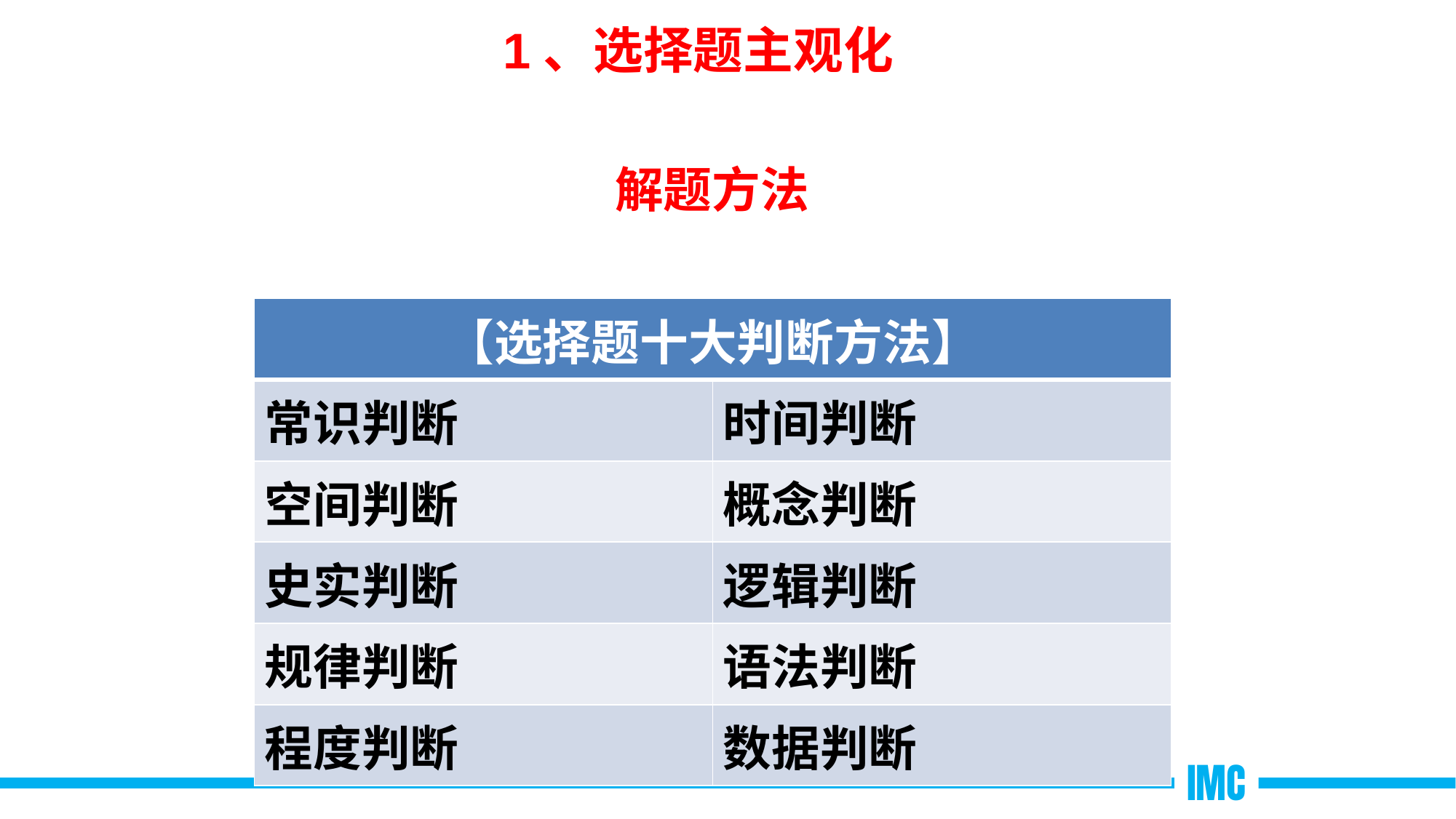

1、选择题主观化
解题方法
| 【选择题十大判断方法】 |  |
| --- | --- |
| 常识判断 | 时间判断 |
| 空间判断 | 概念判断 |
| 史实判断 | 逻辑判断 |
| 规律判断 | 语法判断 |
| 程度判断 | 数据判断 |